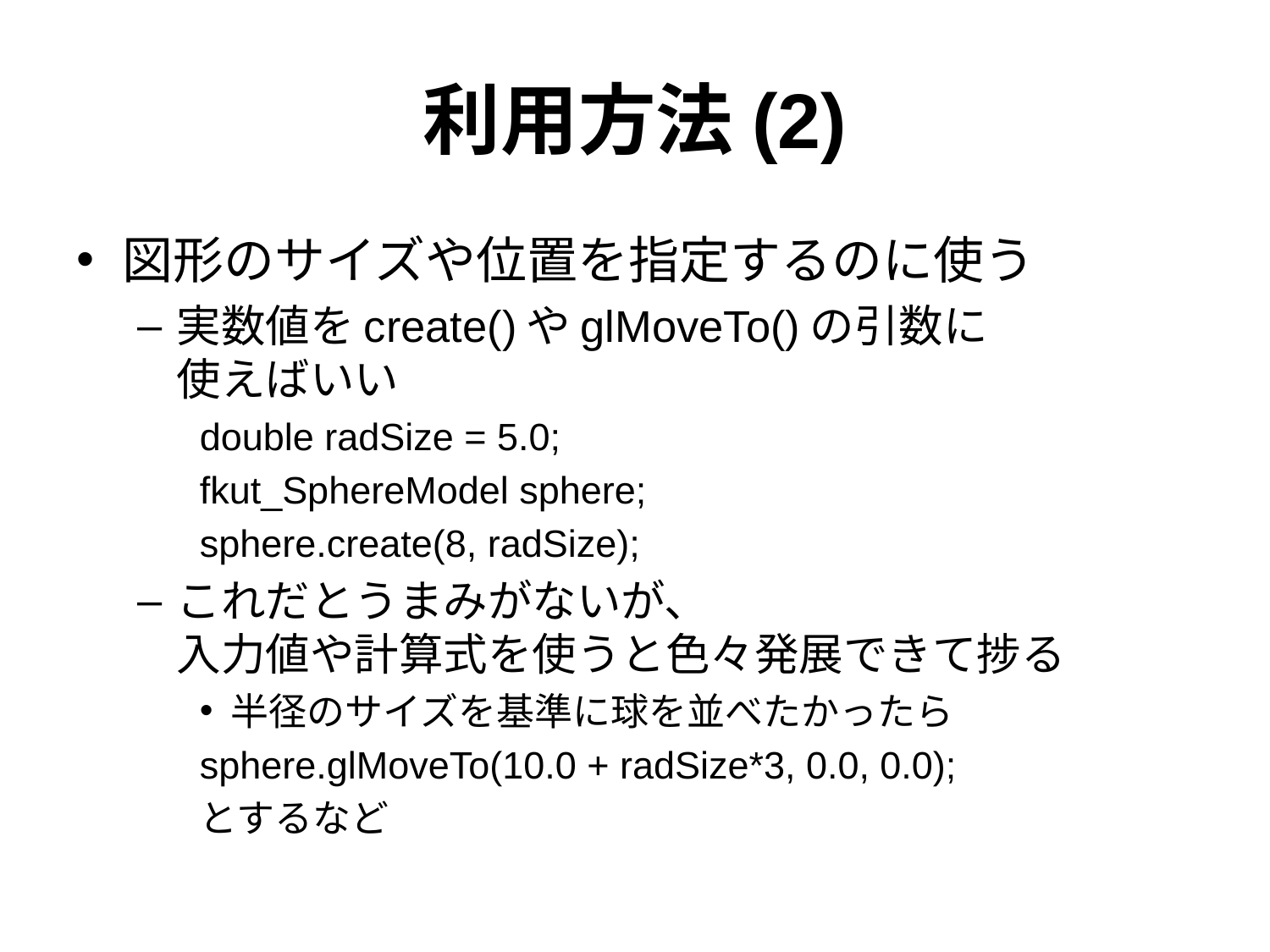

# 利用方法(2)
図形のサイズや位置を指定するのに使う
実数値をcreate()やglMoveTo()の引数に
使えばいい
double radSize = 5.0;
fkut_SphereModel sphere;
sphere.create(8, radSize);
これだとうまみがないが、
入力値や計算式を使うと色々発展できて捗る
半径のサイズを基準に球を並べたかったら
sphere.glMoveTo(10.0 + radSize*3, 0.0, 0.0);
とするなど